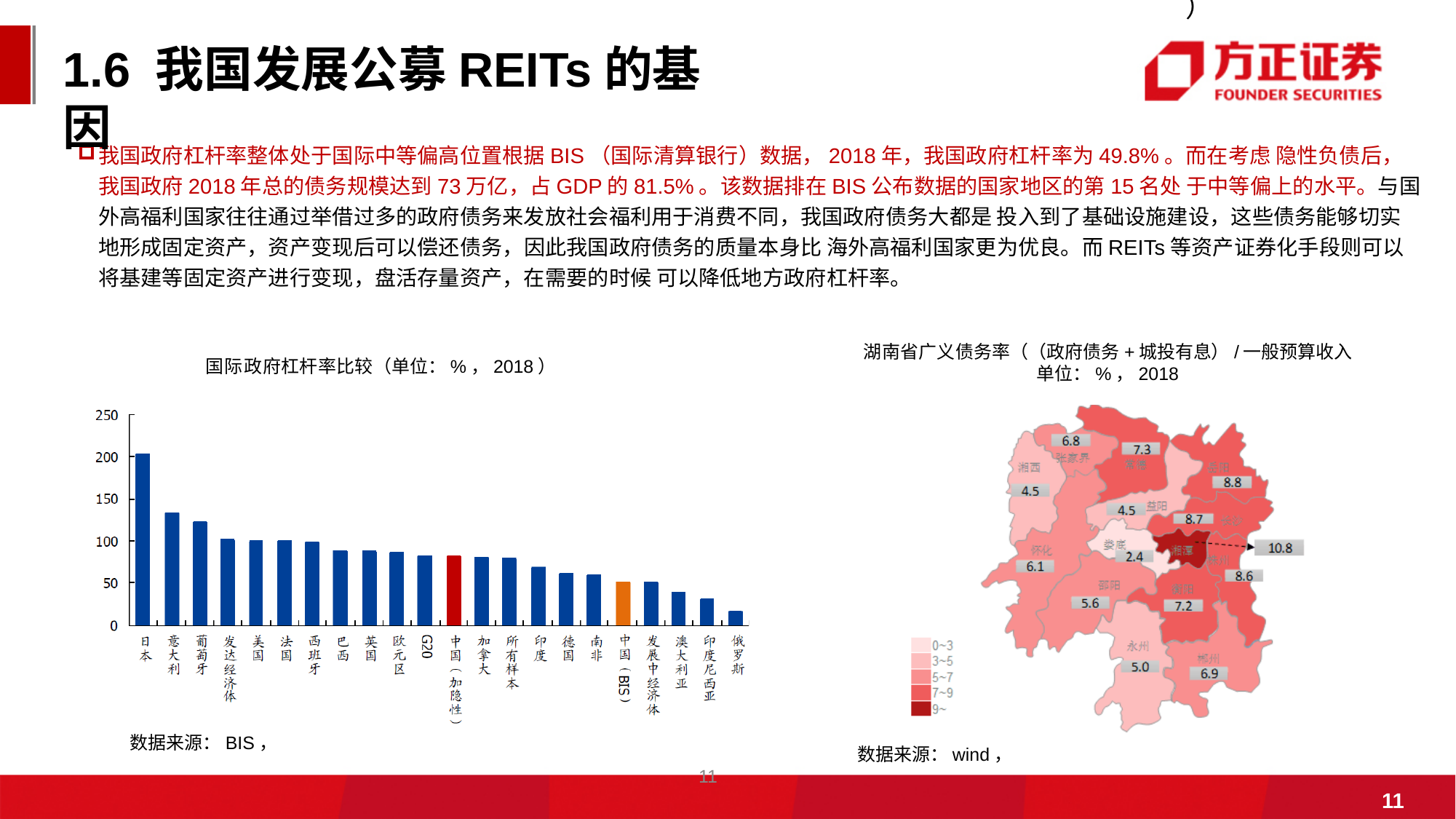

）

1.6 我国发展公募REITs的基因
我国政府杠杆率整体处于国际中等偏高位置根据BIS（国际清算银行）数据，2018年，我国政府杠杆率为49.8%。而在考虑 隐性负债后，我国政府2018年总的债务规模达到73万亿，占GDP的81.5%。该数据排在BIS公布数据的国家地区的第15名处 于中等偏上的水平。与国外高福利国家往往通过举借过多的政府债务来发放社会福利用于消费不同，我国政府债务大都是 投入到了基础设施建设，这些债务能够切实地形成固定资产，资产变现后可以偿还债务，因此我国政府债务的质量本身比 海外高福利国家更为优良。而REITs等资产证券化手段则可以将基建等固定资产进行变现，盘活存量资产，在需要的时候 可以降低地方政府杠杆率。

湖南省广义债务率（（政府债务+城投有息）/一般预算收入
单位：%，2018
国际政府杠杆率比较（单位：%，2018）

数据来源：BIS，
数据来源：wind，
11
11